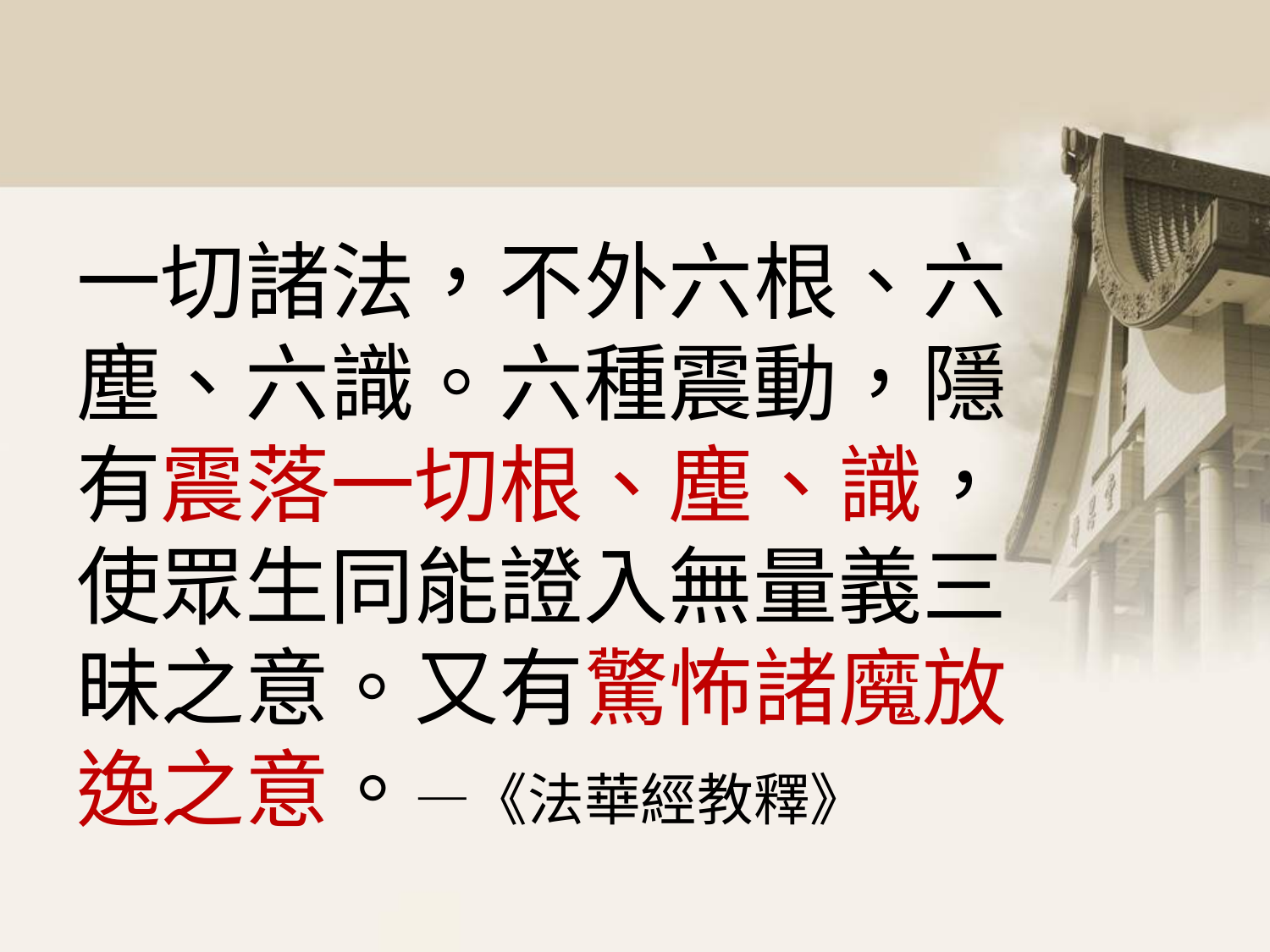

#
一切諸法，不外六根、六塵、六識。六種震動，隱有震落一切根、塵、識，使眾生同能證入無量義三昧之意。又有驚怖諸魔放逸之意。—《法華經教釋》